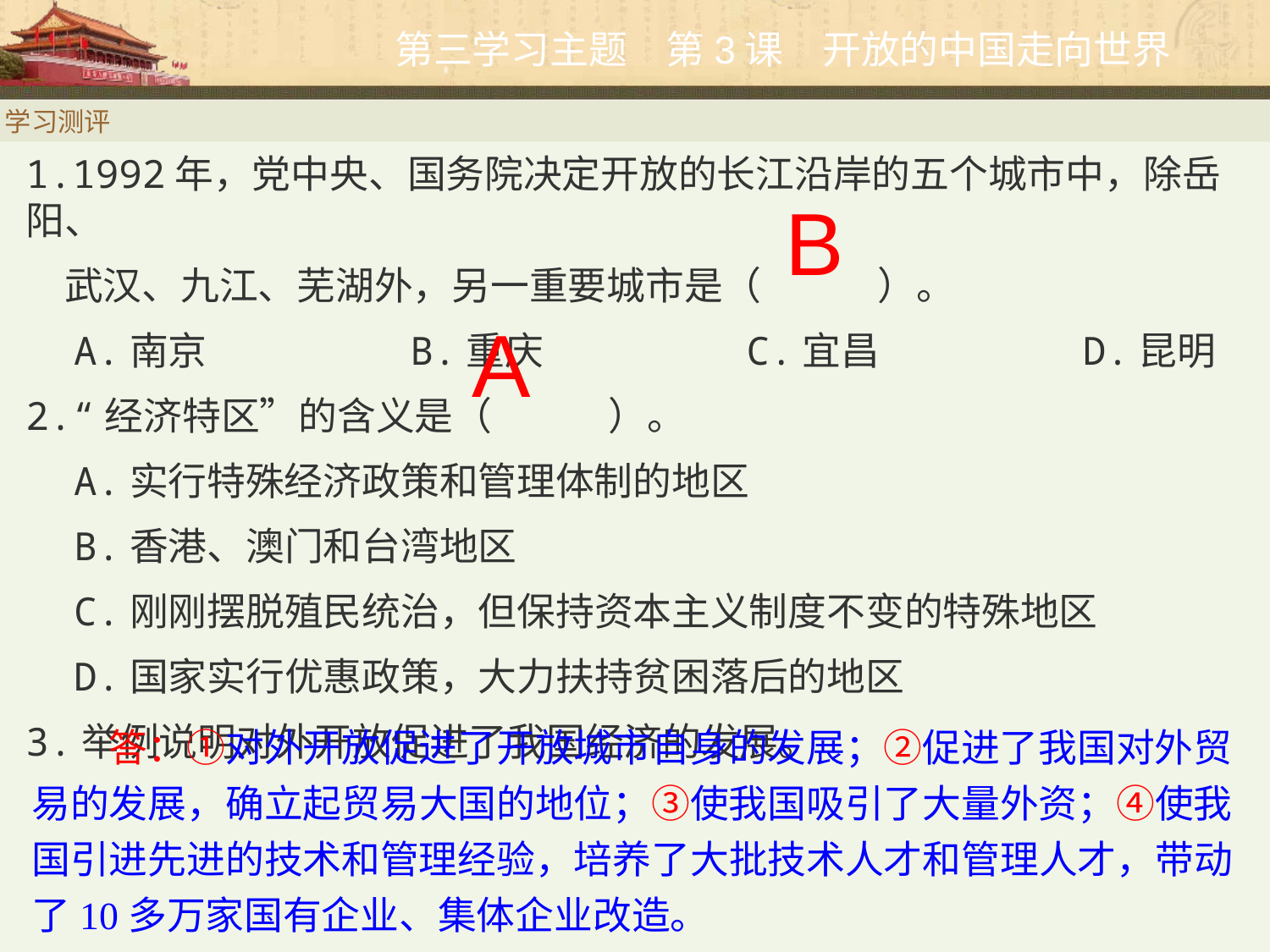

学习测评
1.1992年，党中央、国务院决定开放的长江沿岸的五个城市中，除岳阳、
　武汉、九江、芜湖外，另一重要城市是（　　　）。
　A.南京　　　　　B.重庆　　　　　C.宜昌　　　　　D.昆明
2.“经济特区”的含义是（　　　）。
　A.实行特殊经济政策和管理体制的地区
　B.香港、澳门和台湾地区
　C.刚刚摆脱殖民统治，但保持资本主义制度不变的特殊地区
　D.国家实行优惠政策，大力扶持贫困落后的地区
3.举例说明对外开放促进了我国经济的发展。
B
A
　　答：①对外开放促进了开放城市自身的发展；②促进了我国对外贸易的发展，确立起贸易大国的地位；③使我国吸引了大量外资；④使我国引进先进的技术和管理经验，培养了大批技术人才和管理人才，带动了10多万家国有企业、集体企业改造。